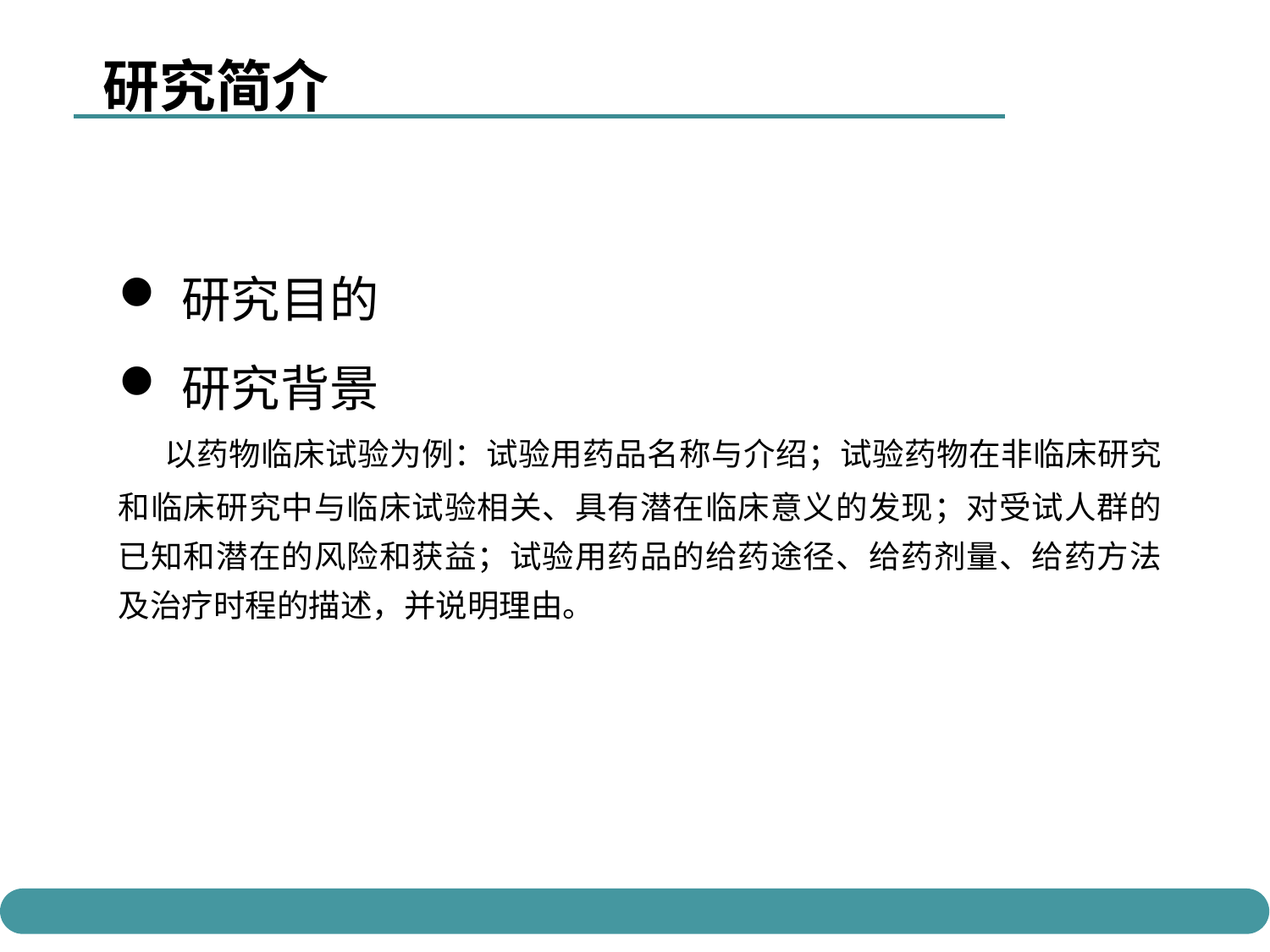

研究简介
研究目的
研究背景
   以药物临床试验为例：试验用药品名称与介绍；试验药物在非临床研究和临床研究中与临床试验相关、具有潜在临床意义的发现；对受试人群的已知和潜在的风险和获益；试验用药品的给药途径、给药剂量、给药方法及治疗时程的描述，并说明理由。